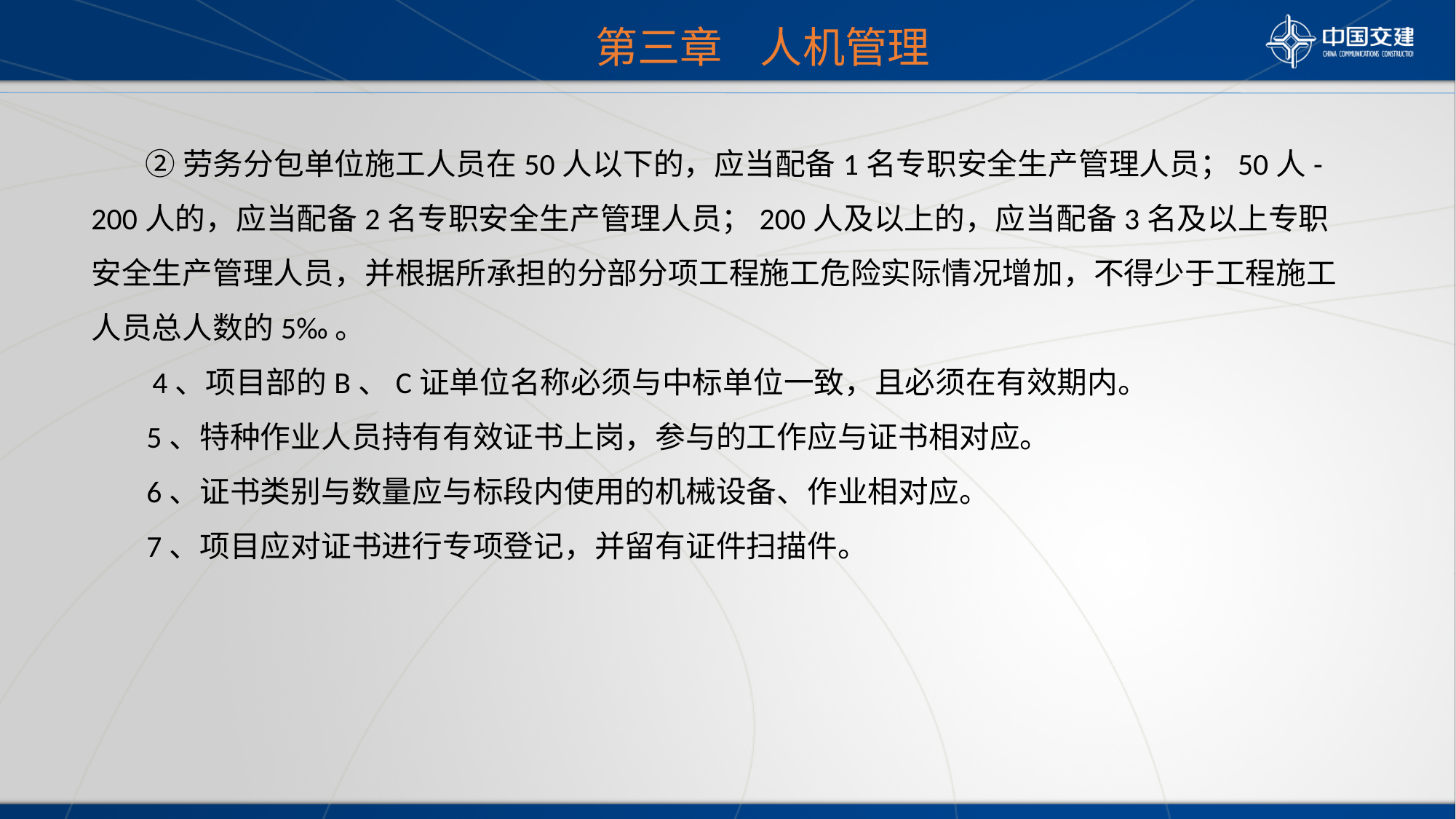

第三章    人机管理
        ②劳务分包单位施工人员在50人以下的，应当配备1名专职安全生产管理人员；50人-200人的，应当配备2名专职安全生产管理人员；200人及以上的，应当配备3名及以上专职安全生产管理人员，并根据所承担的分部分项工程施工危险实际情况增加，不得少于工程施工人员总人数的5‰。
        4、项目部的B、C证单位名称必须与中标单位一致，且必须在有效期内。
        5、特种作业人员持有有效证书上岗，参与的工作应与证书相对应。
        6、证书类别与数量应与标段内使用的机械设备、作业相对应。
        7、项目应对证书进行专项登记，并留有证件扫描件。